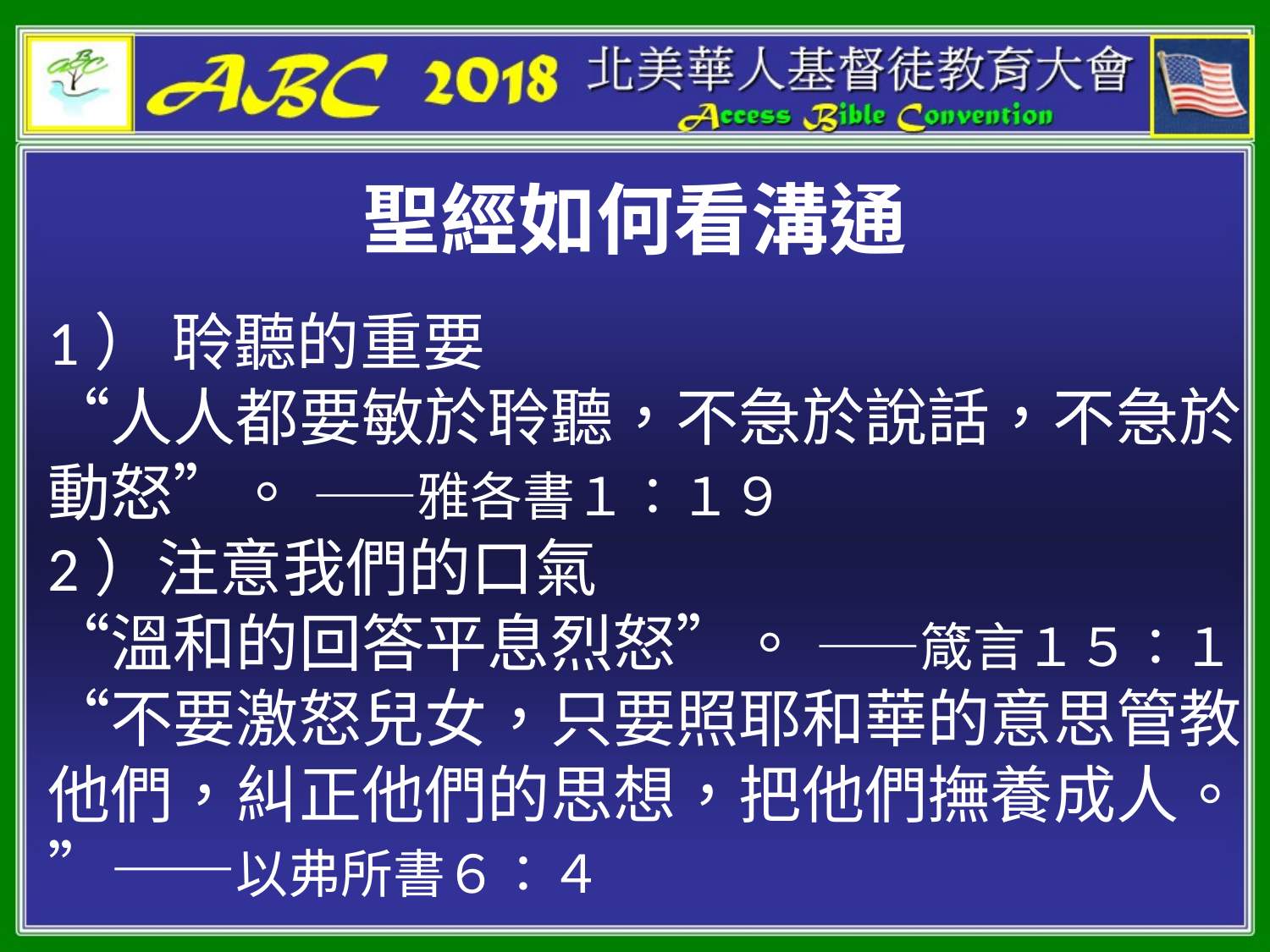

# 聖經如何看溝通
1） 聆聽的重要
“人人都要敏於聆聽，不急於說話，不急於動怒”。 ——雅各書１：１９
2）注意我們的口氣
“溫和的回答平息烈怒”。 ——箴言１５：１
“不要激怒兒女，只要照耶和華的意思管教他們，糾正他們的思想，把他們撫養成人。”——以弗所書６：４